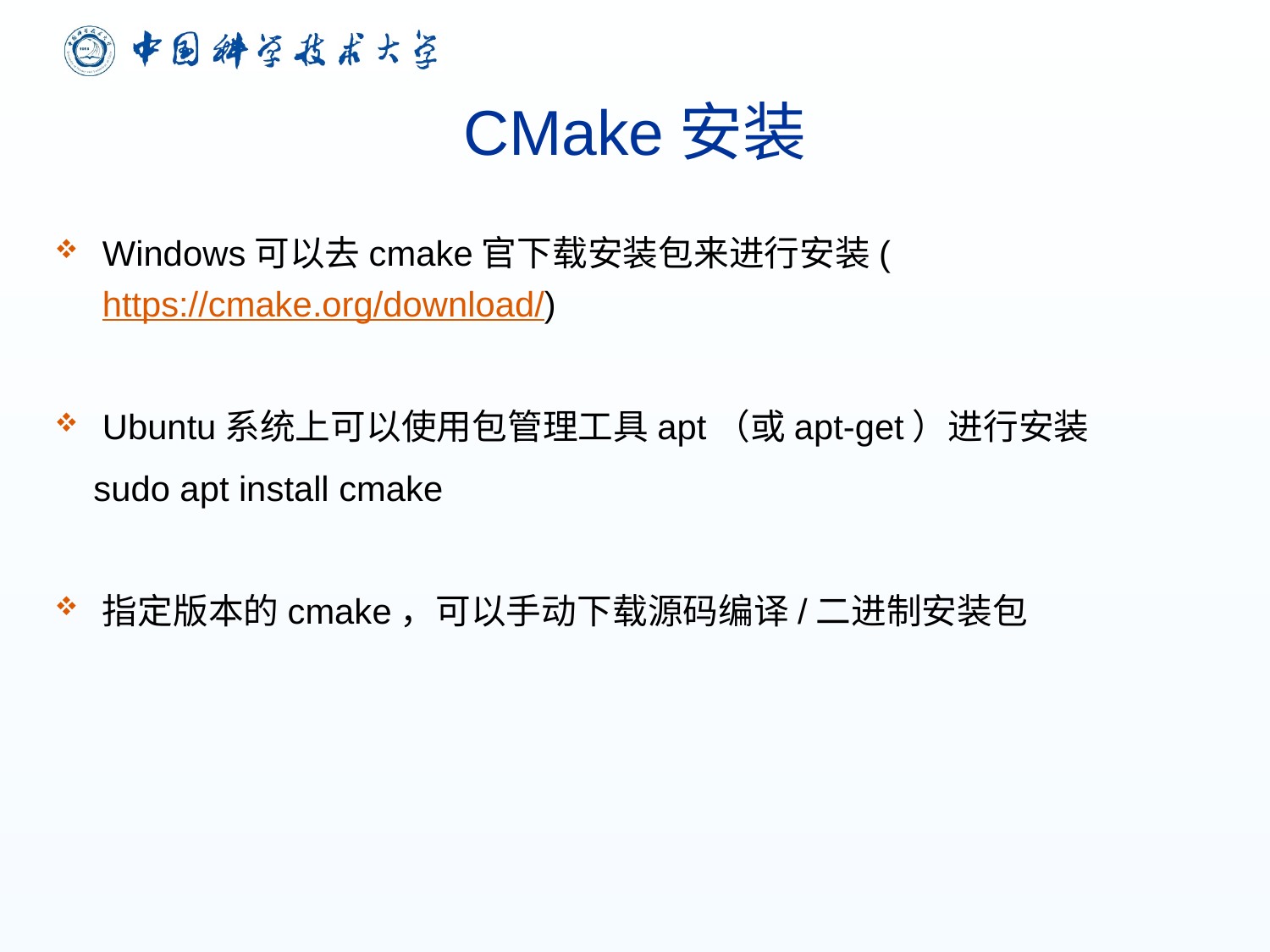

# CMake安装
Windows可以去cmake官下载安装包来进行安装(https://cmake.org/download/)

Ubuntu系统上可以使用包管理工具apt（或apt-get）进行安装
    sudo apt install cmake

指定版本的cmake，可以手动下载源码编译/二进制安装包